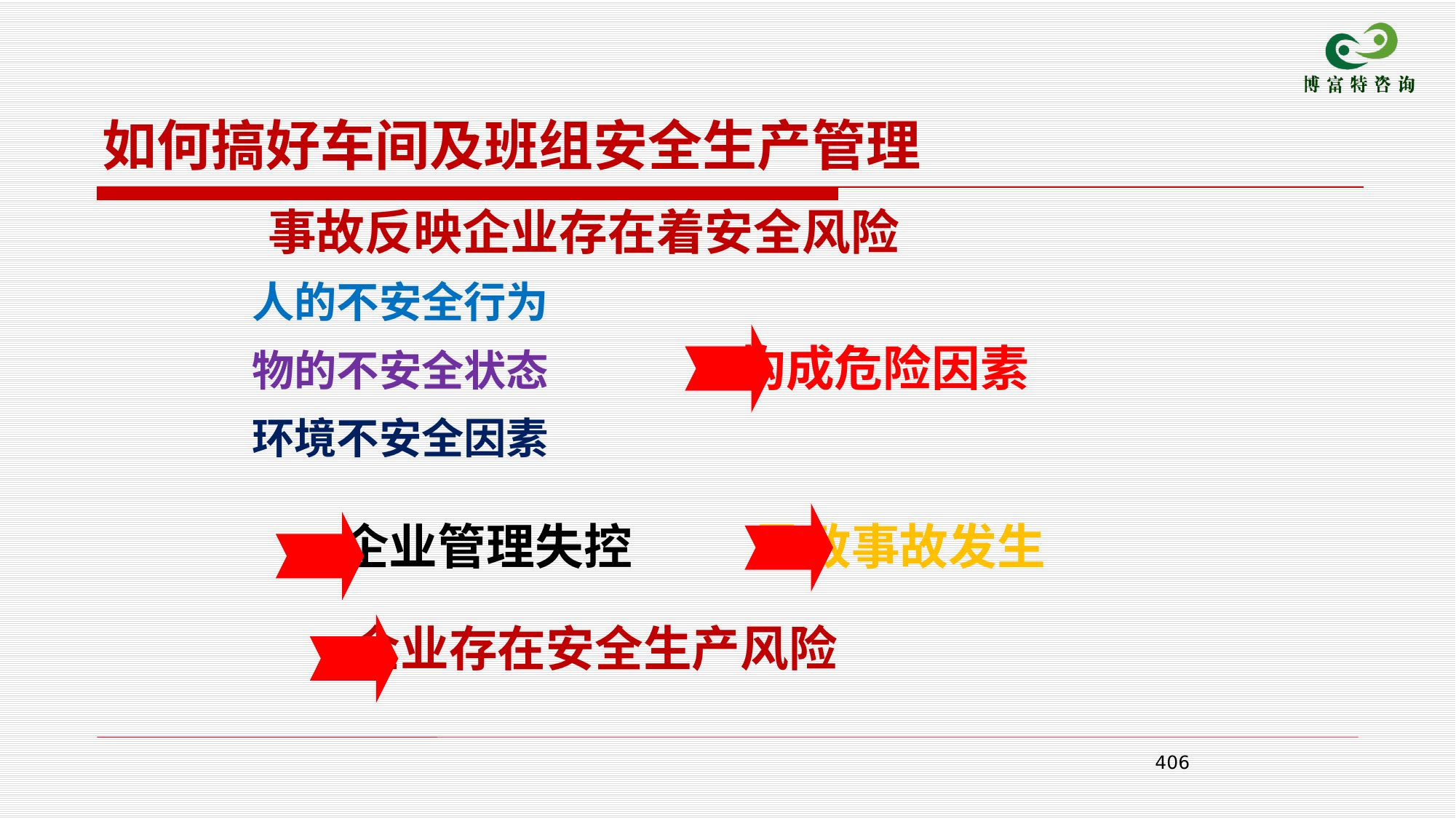

如何搞好车间及班组安全生产管理
     事故反映企业存在着安全风险
  人的不安全行为
  物的不安全状态                 构成危险因素
  环境不安全因素

          企业管理失控           导致事故发生

           企业存在安全生产风险

406